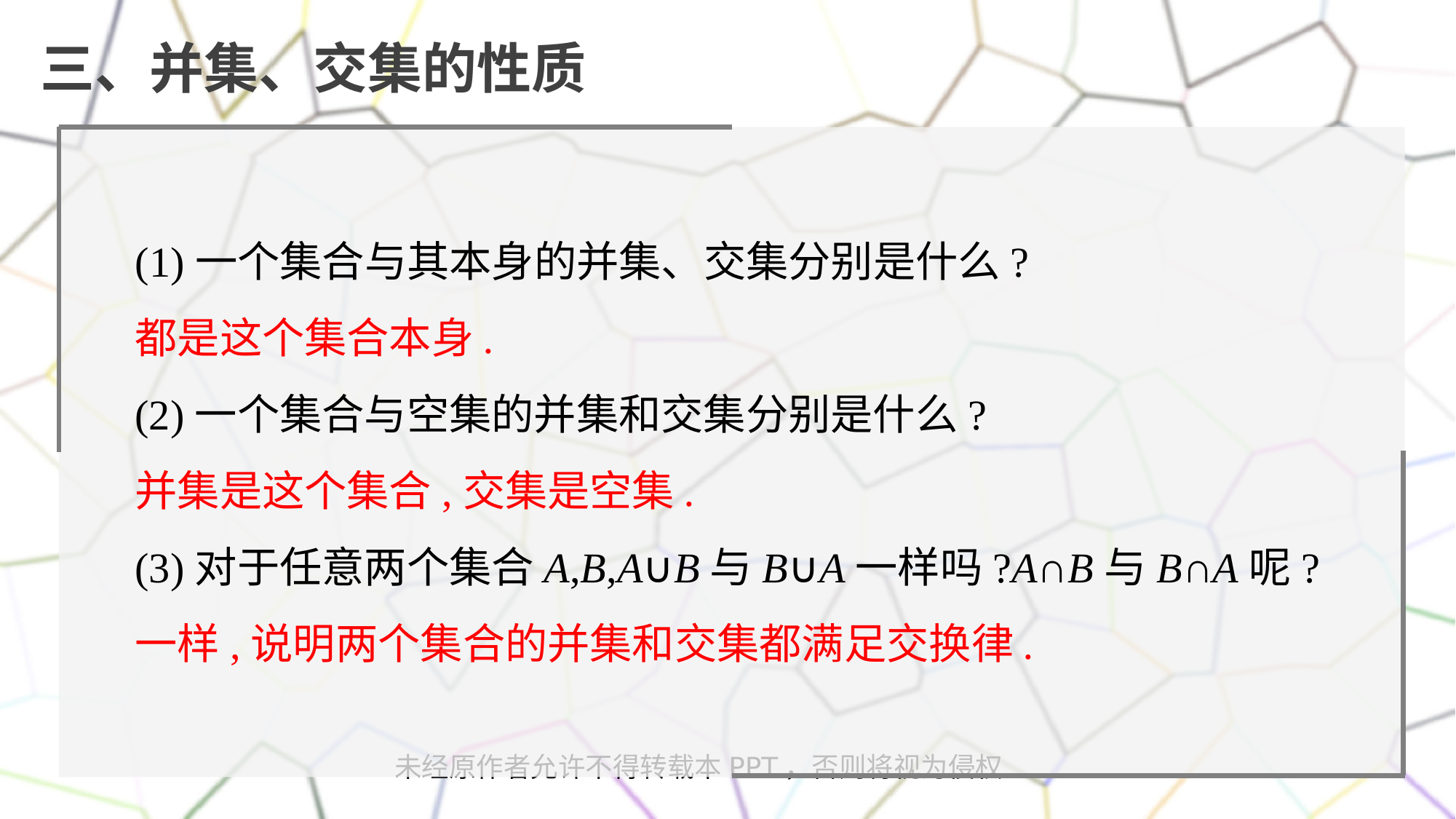

三、并集、交集的性质

(1)一个集合与其本身的并集、交集分别是什么?
都是这个集合本身.
(2)一个集合与空集的并集和交集分别是什么?
并集是这个集合,交集是空集.
(3)对于任意两个集合A,B,A∪B与B∪A一样吗?A∩B与B∩A呢?
一样,说明两个集合的并集和交集都满足交换律.